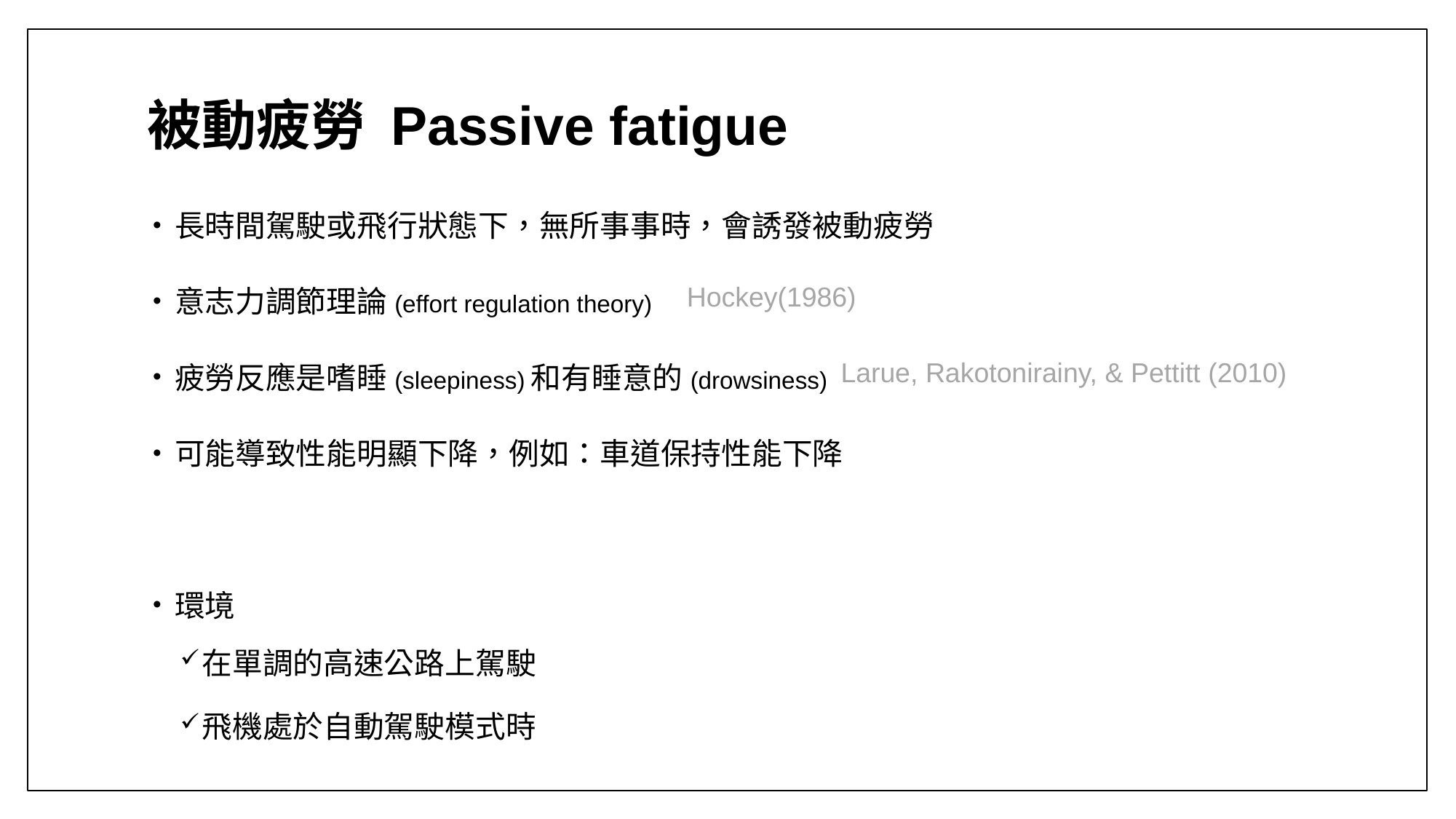

# 被動疲勞 Passive fatigue
長時間駕駛或飛行狀態下，無所事事時，會誘發被動疲勞
意志力調節理論(effort regulation theory)
疲勞反應是嗜睡(sleepiness)和有睡意的(drowsiness)
可能導致性能明顯下降，例如：車道保持性能下降

環境
在單調的高速公路上駕駛
飛機處於自動駕駛模式時

Hockey(1986)
Larue, Rakotonirainy, & Pettitt (2010)